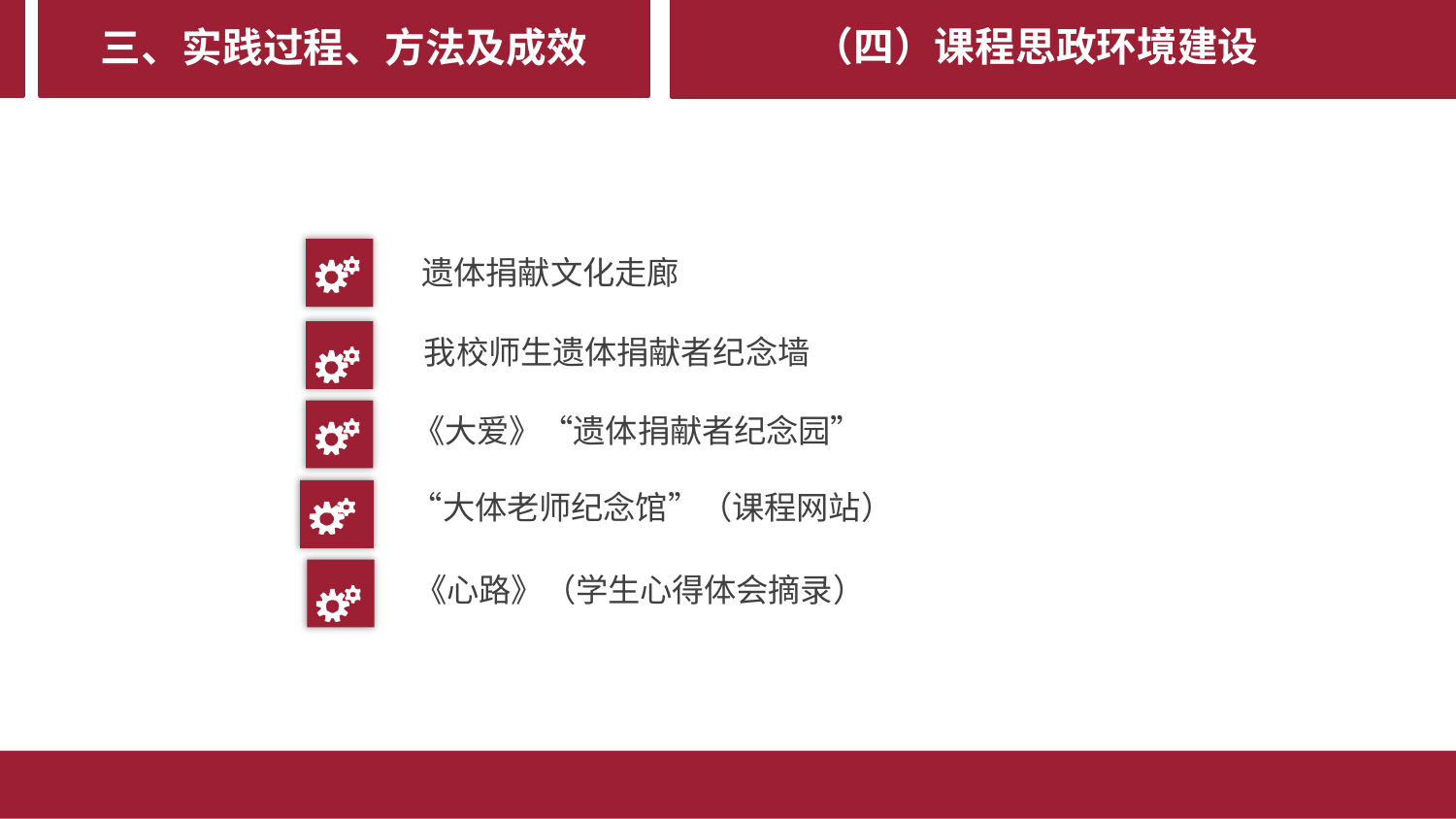

（四）课程思政环境建设
# 三、实践过程、方法及成效

遗体捐献文化走廊

我校师生遗体捐献者纪念墙
《大爱》“遗体捐献者纪念园”  “大体老师纪念馆”（课程网站）

《心路》（学生心得体会摘录）